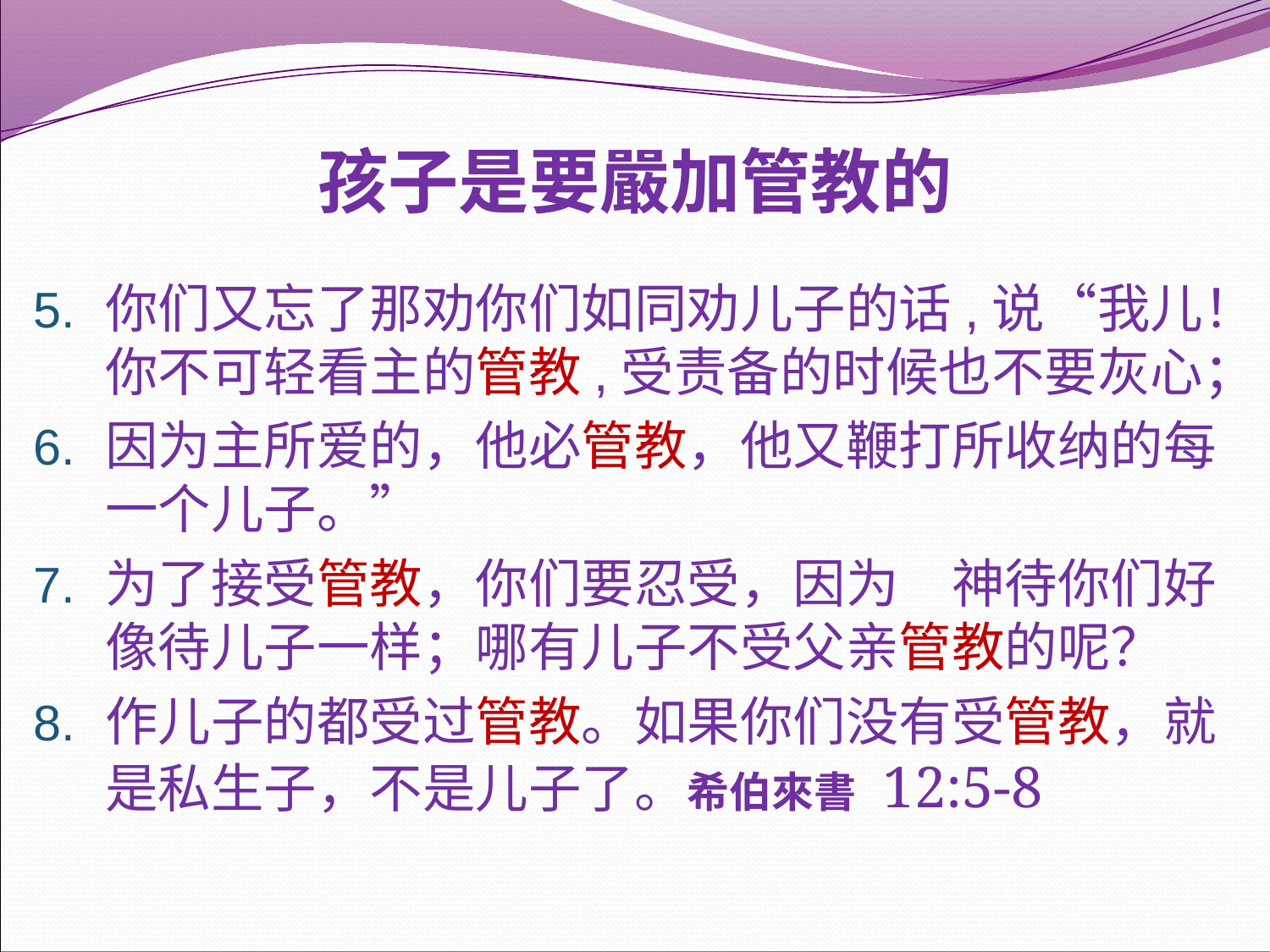

# 孩子是要嚴加管教的
你们又忘了那劝你们如同劝儿子的话,说“我儿！你不可轻看主的管教,受责备的时候也不要灰心；
因为主所爱的，他必管教，他又鞭打所收纳的每一个儿子。”
为了接受管教，你们要忍受，因为　神待你们好像待儿子一样；哪有儿子不受父亲管教的呢？
作儿子的都受过管教。如果你们没有受管教，就是私生子，不是儿子了。希伯來書 12:5-8